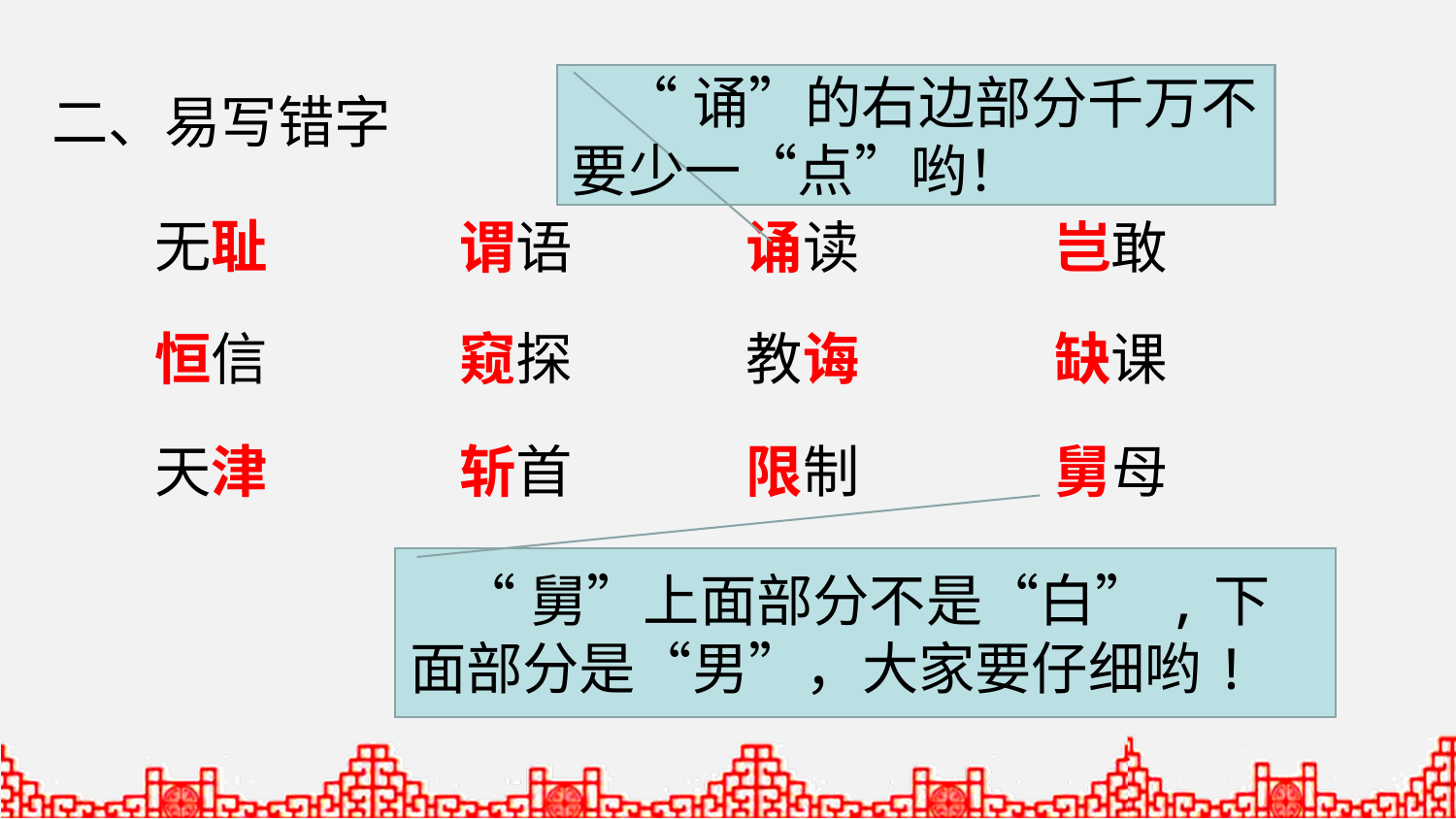

“诵”的右边部分千万不要少一“点”哟！
二、易写错字
无耻
谓语
诵读
岂敢
恒信
窥探
教诲
缺课
天津
斩首
限制
舅母
    “舅”上面部分不是“白”,下面部分是“男”，大家要仔细哟!